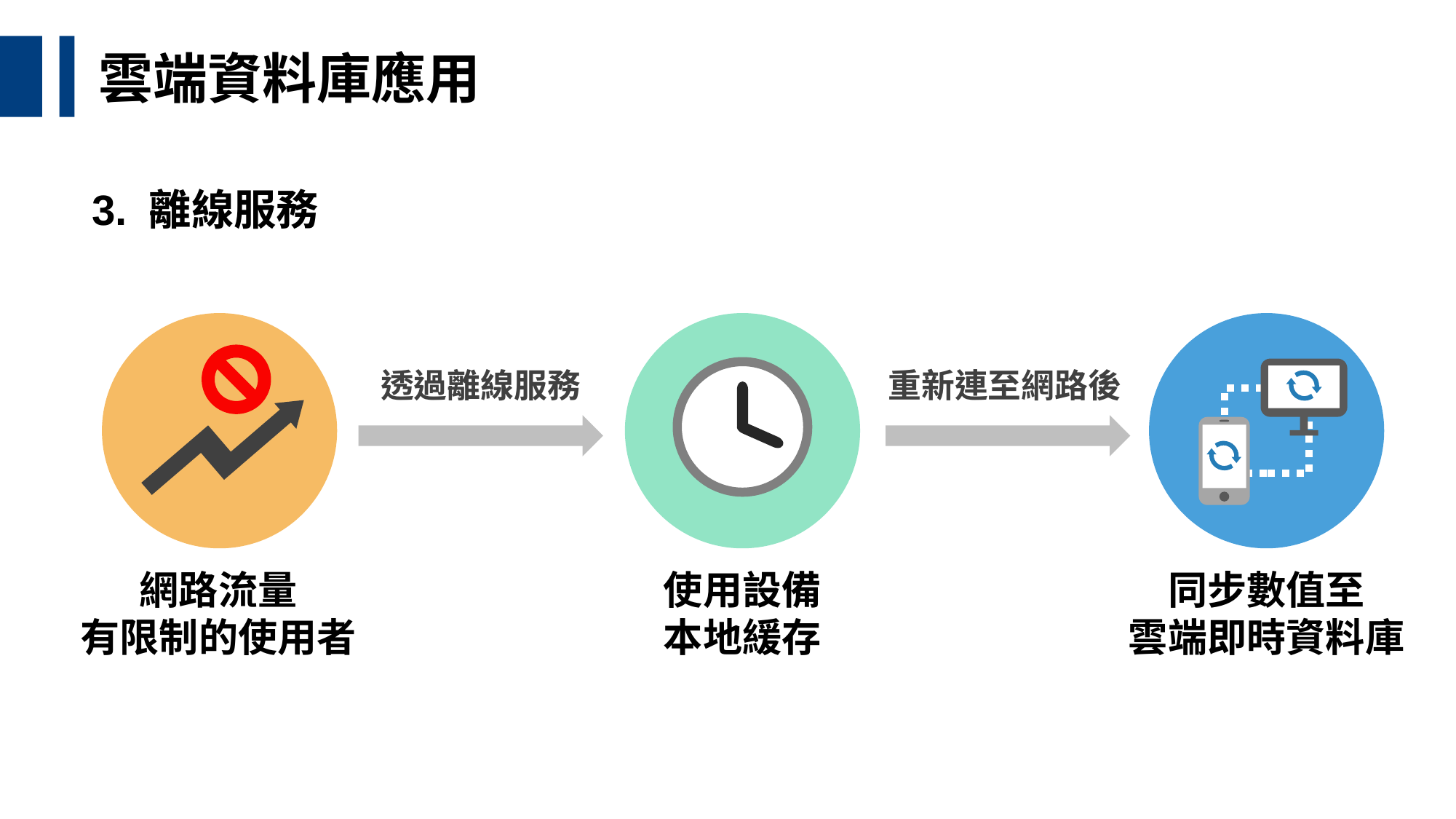

雲端資料庫應用
3. 離線服務

透過離線服務

重新連至網路後

網路流量
有限制的使用者
使用設備
本地緩存
同步數值至
雲端即時資料庫